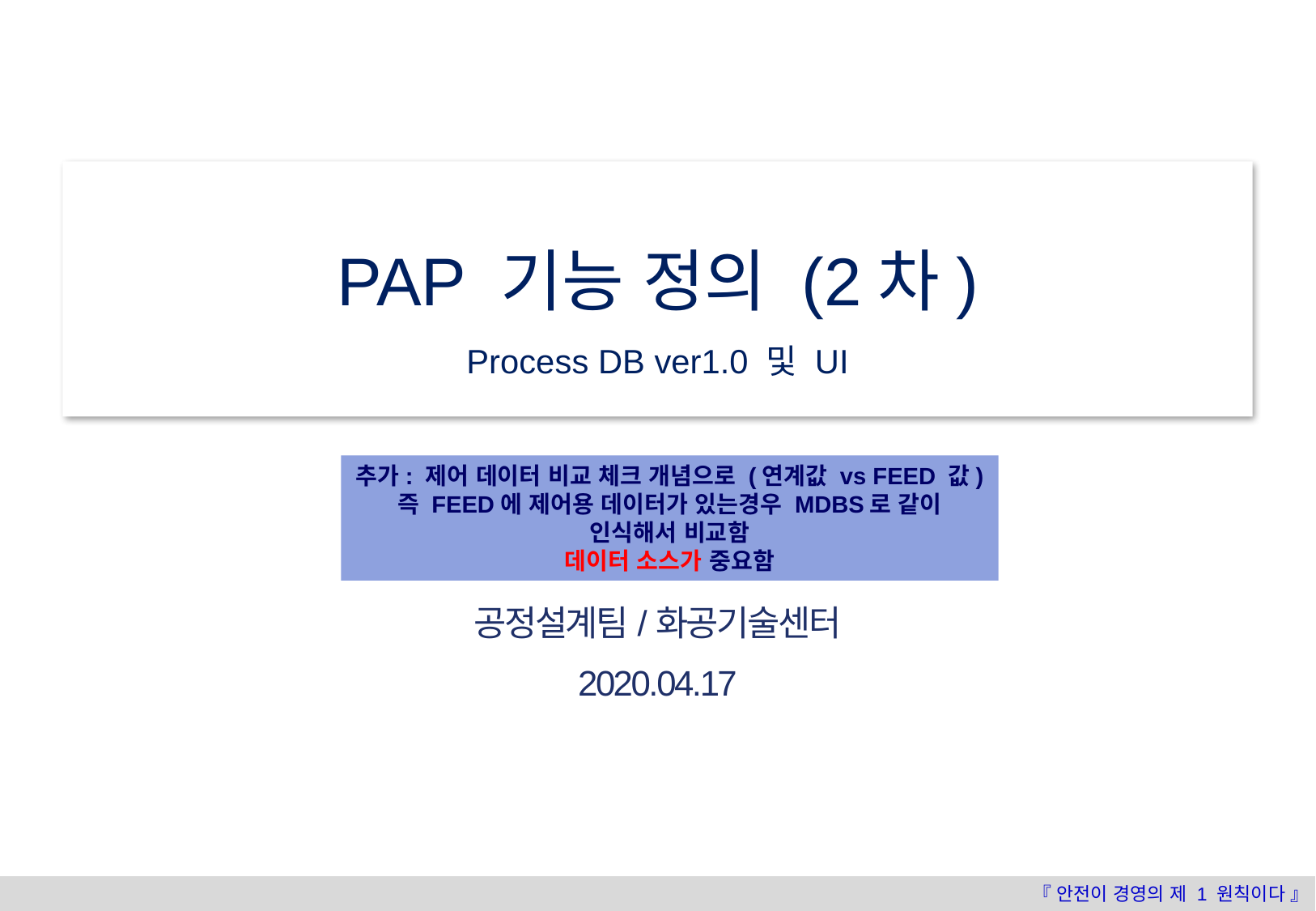

PAP 기능 정의 (2차)
Process DB ver1.0 및 UI
추가: 제어 데이터 비교 체크 개념으로 (연계값 vs FEED 값)
즉 FEED에 제어용 데이터가 있는경우 MDBS로 같이 인식해서 비교함
데이터 소스가 중요함
공정설계팀/화공기술센터
2020.04.17